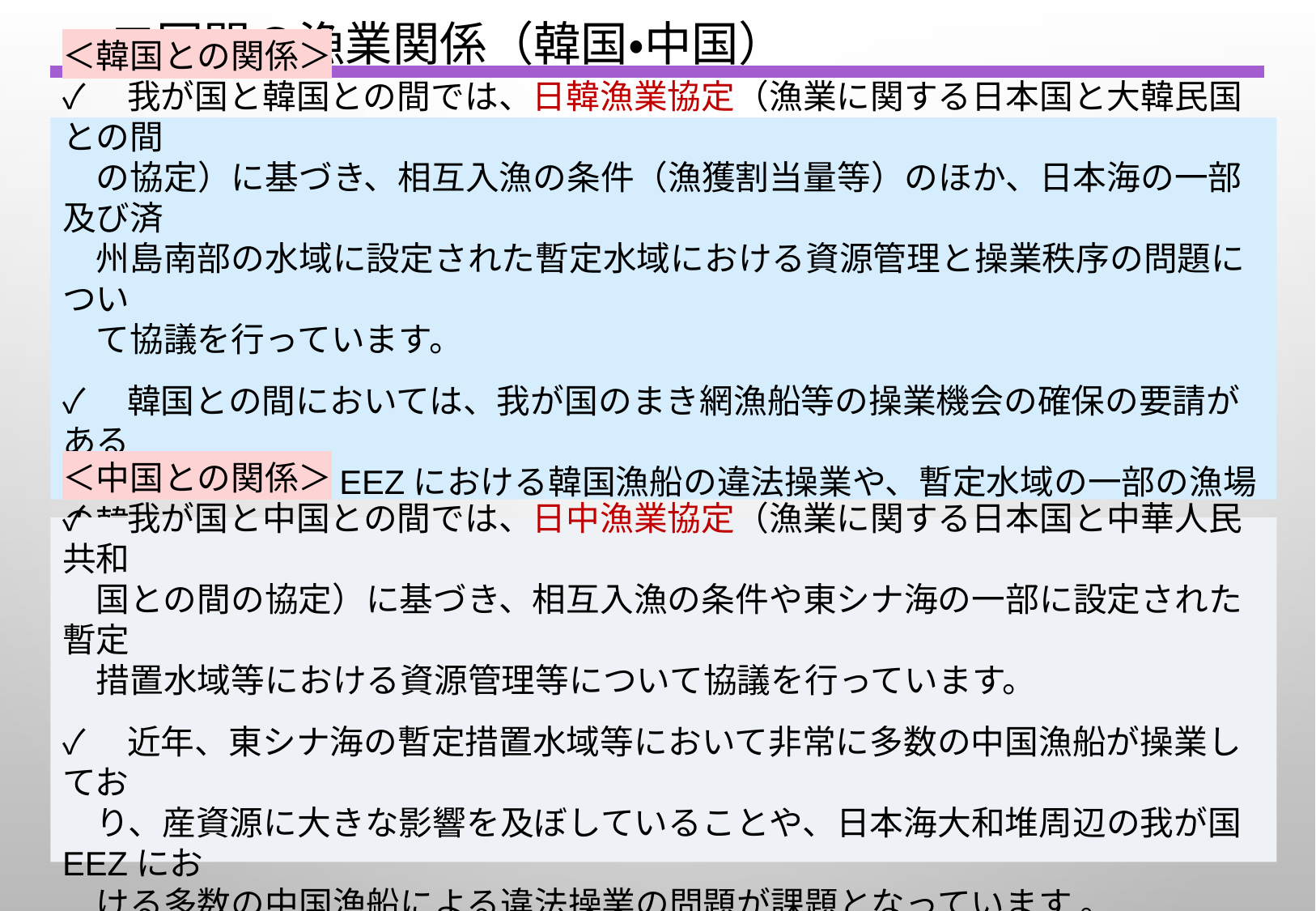

二国間の漁業関係（韓国・中国）
＜韓国との関係＞
✓　我が国と韓国との間では、日韓漁業協定（漁業に関する日本国と大韓民国との間
　の協定）に基づき、相互入漁の条件（漁獲割当量等）のほか、日本海の一部及び済
　州島南部の水域に設定された暫定水域における資源管理と操業秩序の問題につい
　て協議を行っています。

✓　韓国との間においては、我が国のまき網漁船等の操業機会の確保の要請がある
　一方で、我が国EEZにおける韓国漁船の違法操業や、暫定水域の一部の漁場の韓
　国漁船による占拠の問題の解決等が重要な課題となっています。
＜中国との関係＞
✓　我が国と中国との間では、日中漁業協定（漁業に関する日本国と中華人民共和
　国との間の協定）に基づき、相互入漁の条件や東シナ海の一部に設定された暫定
　措置水域等における資源管理等について協議を行っています。

✓　近年、東シナ海の暫定措置水域等において非常に多数の中国漁船が操業してお
　り、産資源に大きな影響を及ぼしていることや、日本海大和堆周辺の我が国EEZにお
　ける多数の中国漁船による違法操業の問題が課題となっています 。
50